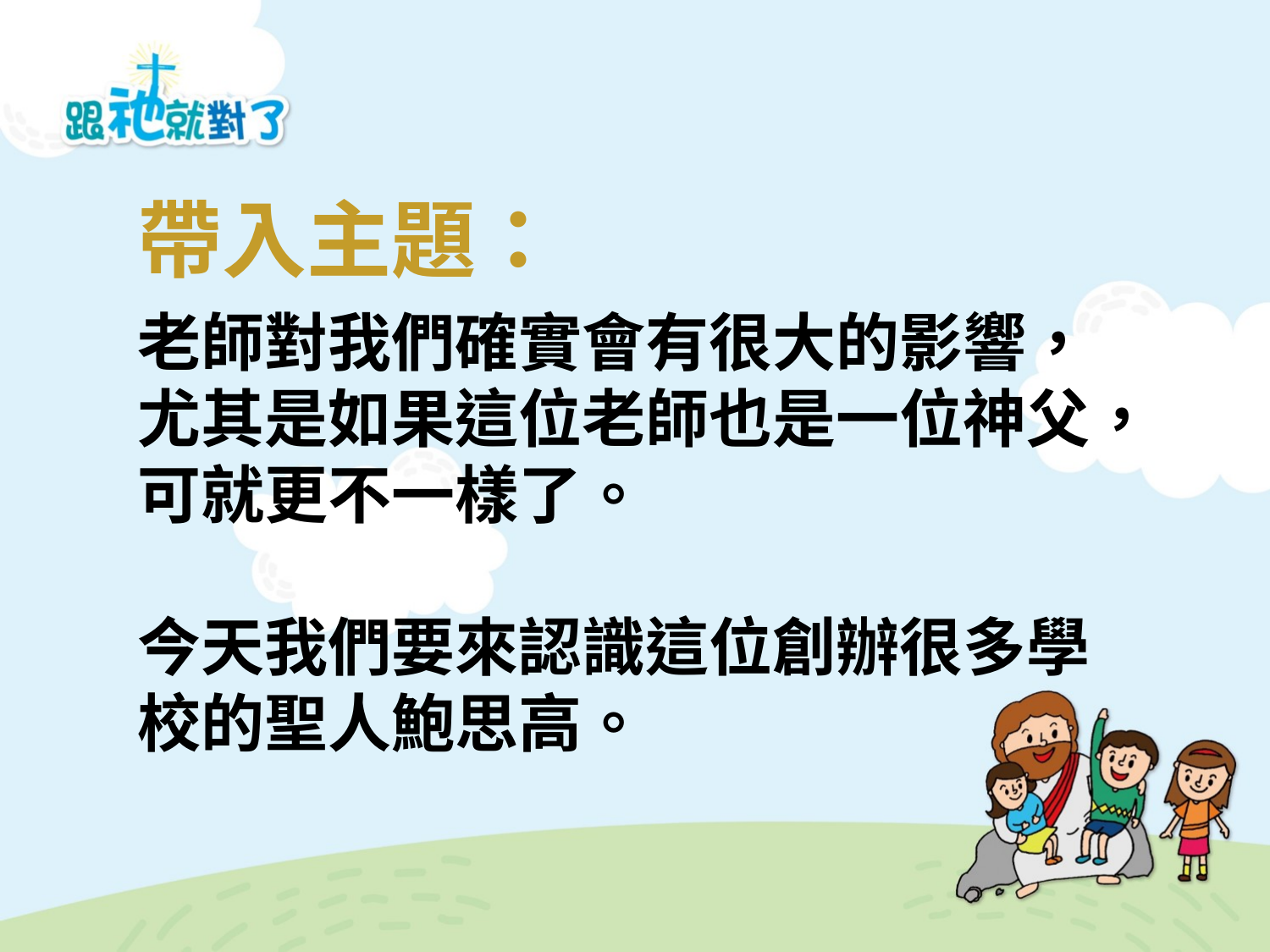

帶入主題：
老師對我們確實會有很大的影響，尤其是如果這位老師也是一位神父，可就更不一樣了。

今天我們要來認識這位創辦很多學校的聖人鮑思高。